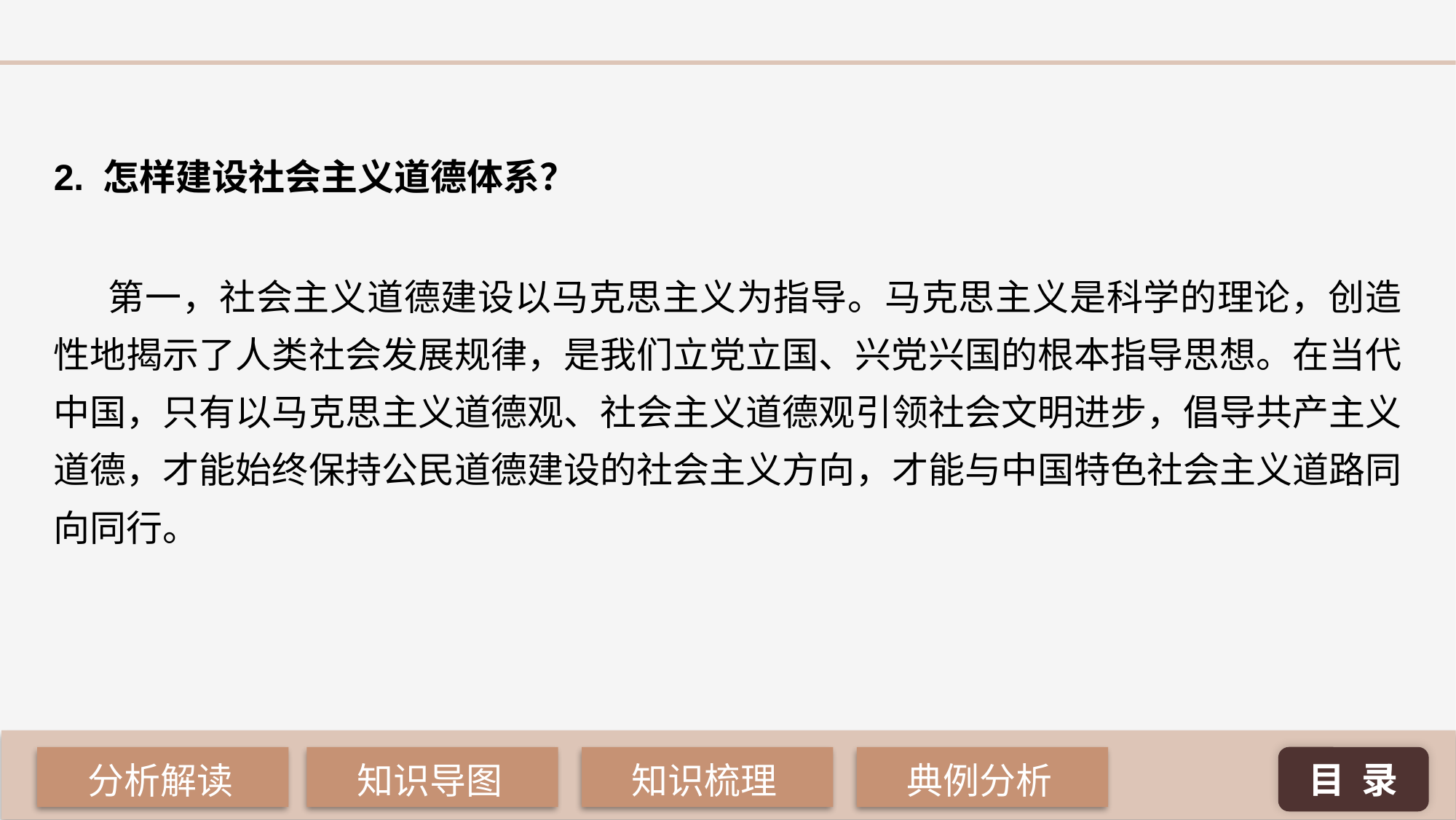

2. 怎样建设社会主义道德体系？
第一，社会主义道德建设以马克思主义为指导。马克思主义是科学的理论，创造性地揭示了人类社会发展规律，是我们立党立国、兴党兴国的根本指导思想。在当代中国，只有以马克思主义道德观、社会主义道德观引领社会文明进步，倡导共产主义道德，才能始终保持公民道德建设的社会主义方向，才能与中国特色社会主义道路同向同行。